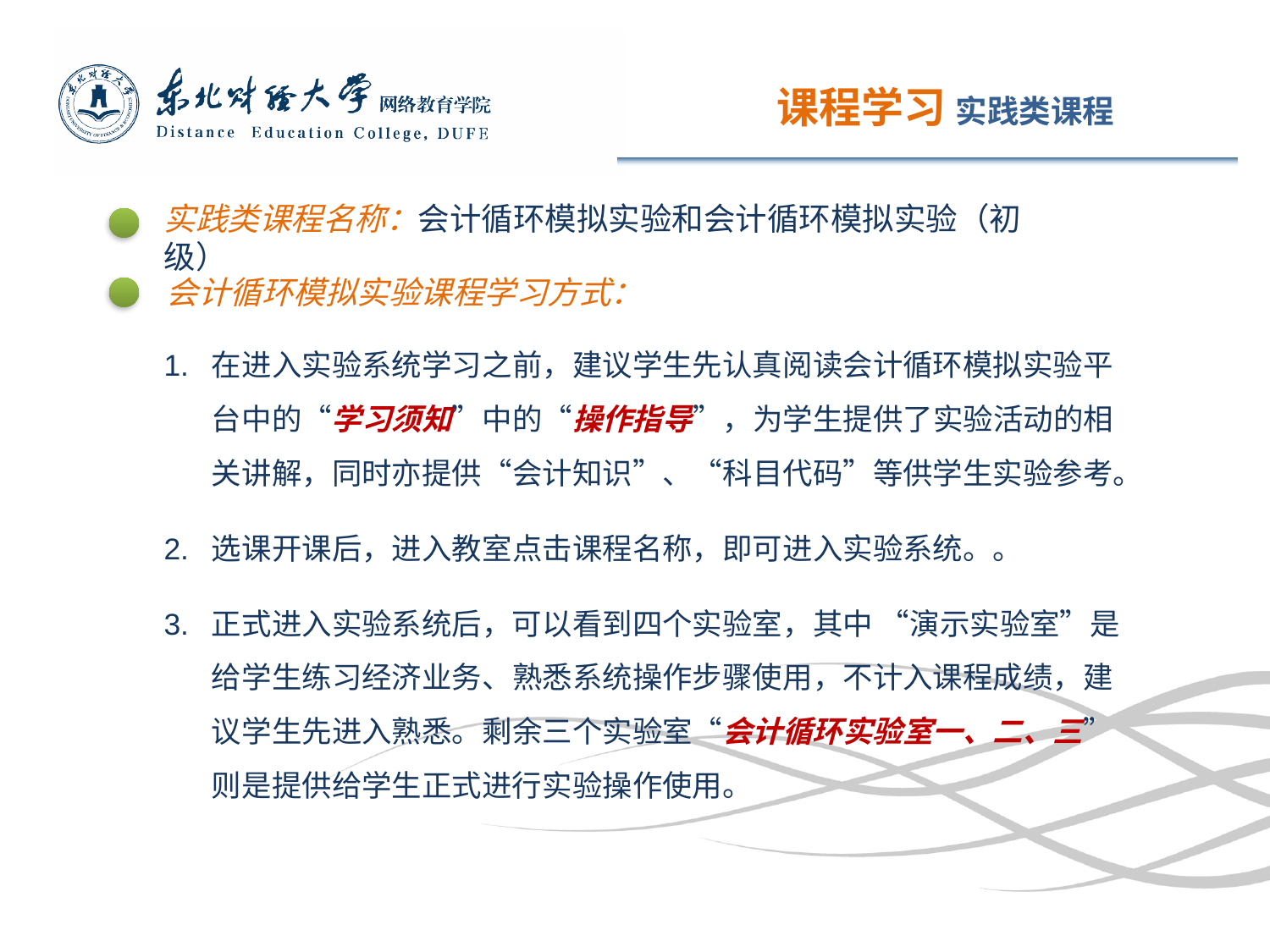

课程学习 实践类课程

实践类课程名称：会计循环模拟实验和会计循环模拟实验（初级）

会计循环模拟实验课程学习方式：

在进入实验系统学习之前，建议学生先认真阅读会计循环模拟实验平台中的“学习须知”中的“操作指导”，为学生提供了实验活动的相关讲解，同时亦提供“会计知识”、“科目代码”等供学生实验参考。
选课开课后，进入教室点击课程名称，即可进入实验系统。。
正式进入实验系统后，可以看到四个实验室，其中 “演示实验室”是给学生练习经济业务、熟悉系统操作步骤使用，不计入课程成绩，建议学生先进入熟悉。剩余三个实验室“会计循环实验室一、二、三”则是提供给学生正式进行实验操作使用。